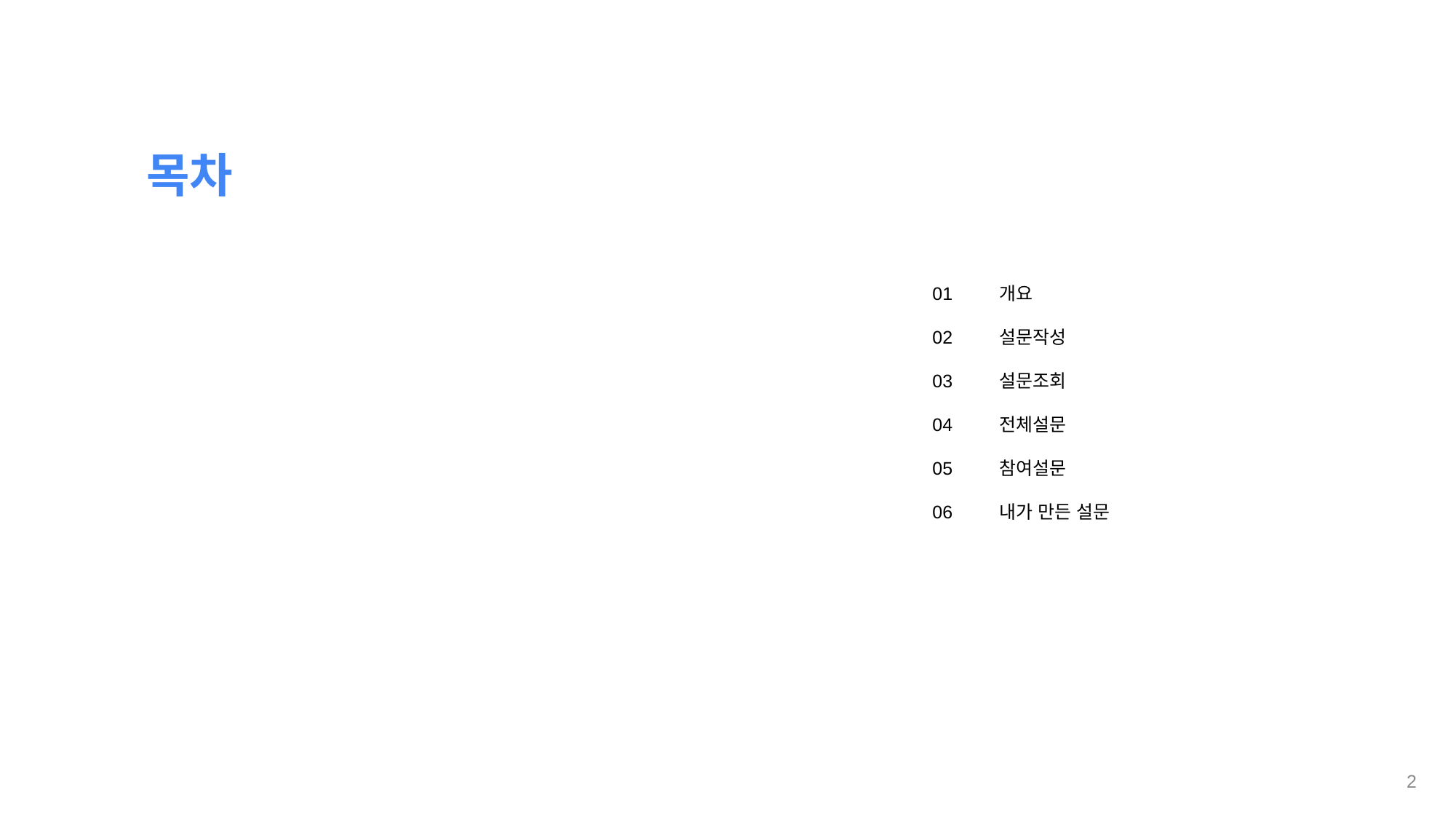

목차
01
02
03
04
05
06
개요
설문작성
설문조회
전체설문
참여설문
내가 만든 설문